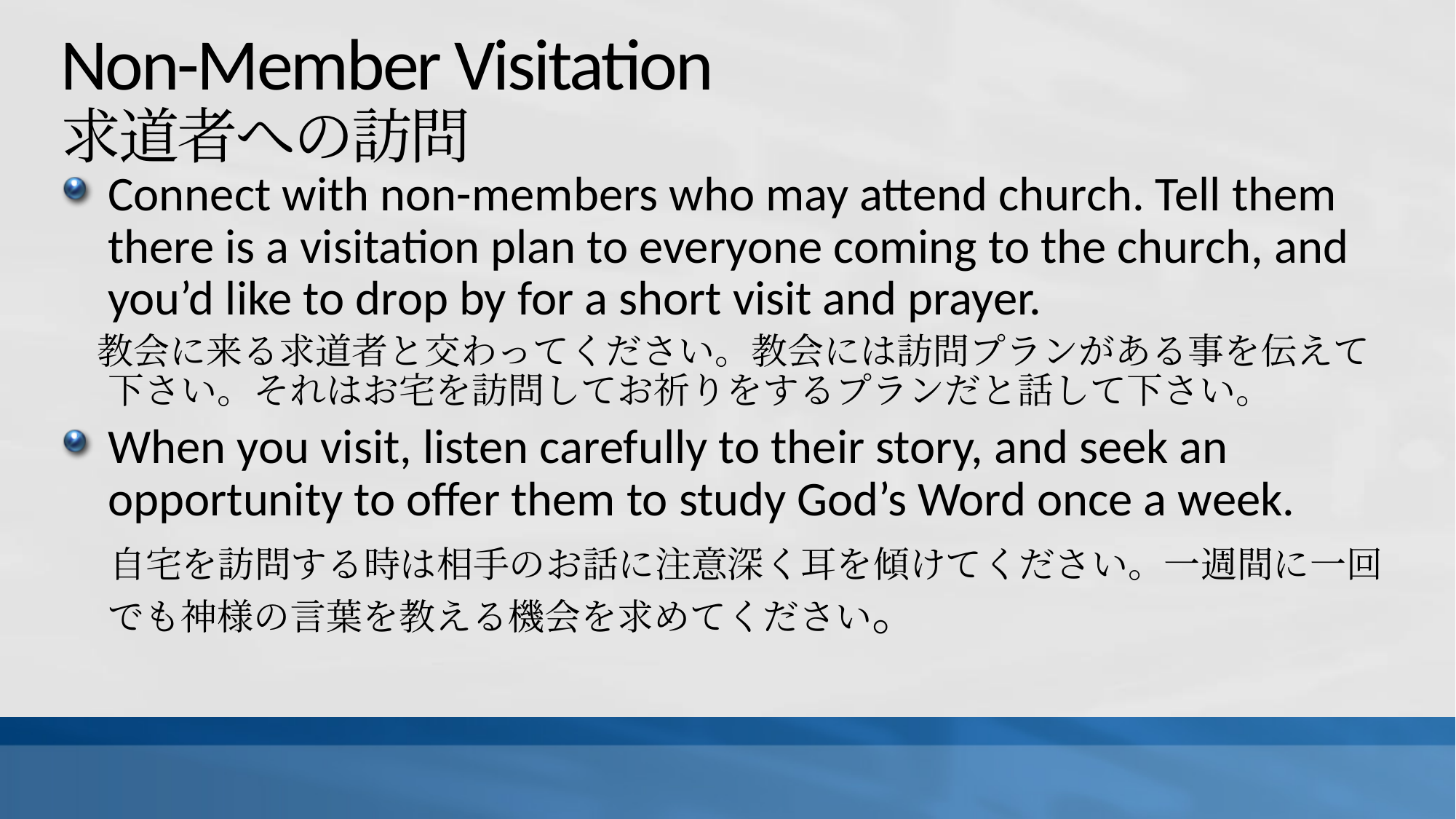

# Non-Member Visitation 求道者への訪問
Connect with non-members who may attend church. Tell them there is a visitation plan to everyone coming to the church, and you’d like to drop by for a short visit and prayer.
　教会に来る求道者と交わってください。教会には訪問プランがある事を伝えて下さい。それはお宅を訪問してお祈りをするプランだと話して下さい。
When you visit, listen carefully to their story, and seek an opportunity to offer them to study God’s Word once a week.
　自宅を訪問する時は相手のお話に注意深く耳を傾けてください。一週間に一回でも神様の言葉を教える機会を求めてください。